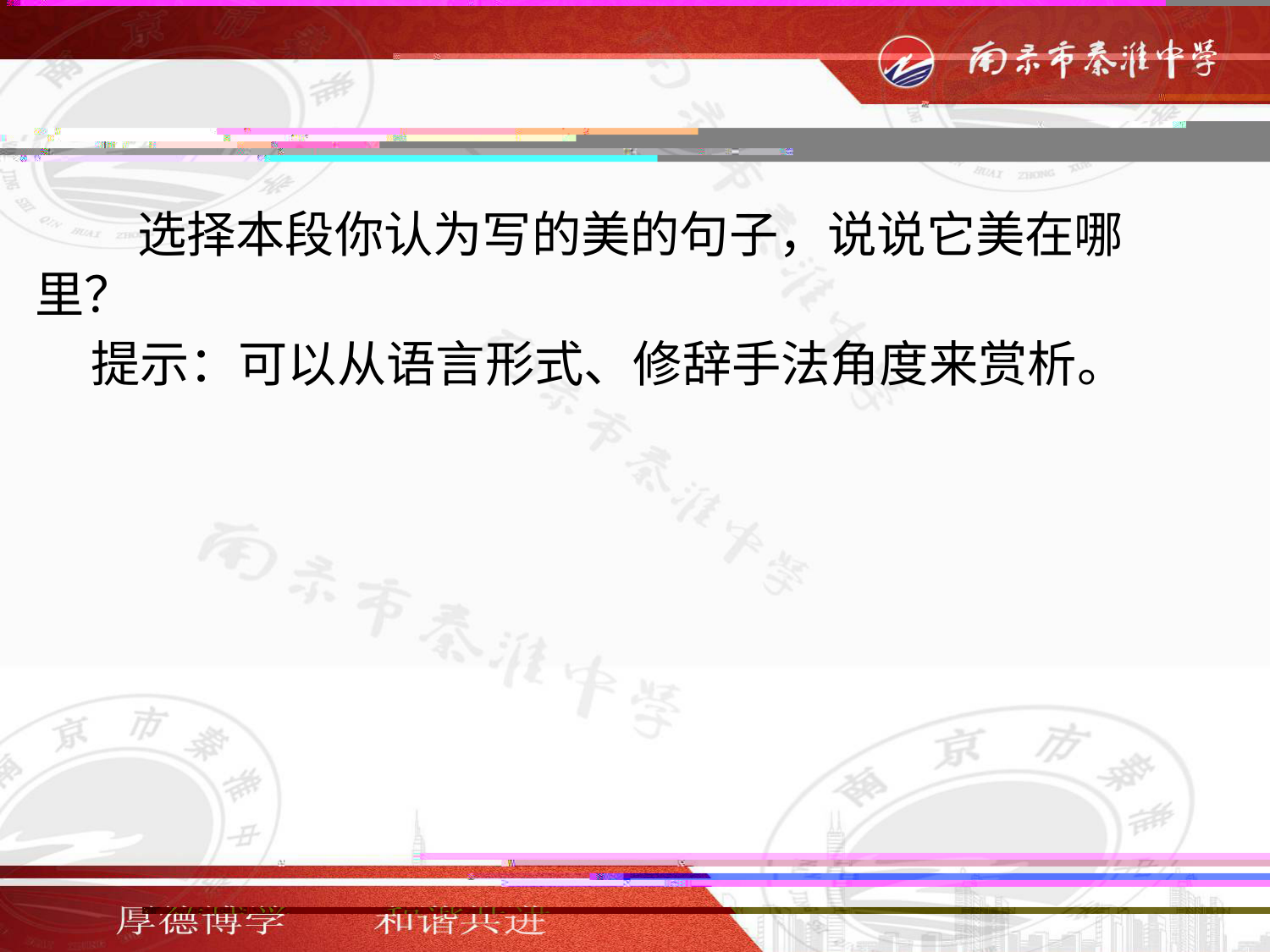

#
       选择本段你认为写的美的句子，说说它美在哪里？
    提示：可以从语言形式、修辞手法角度来赏析。